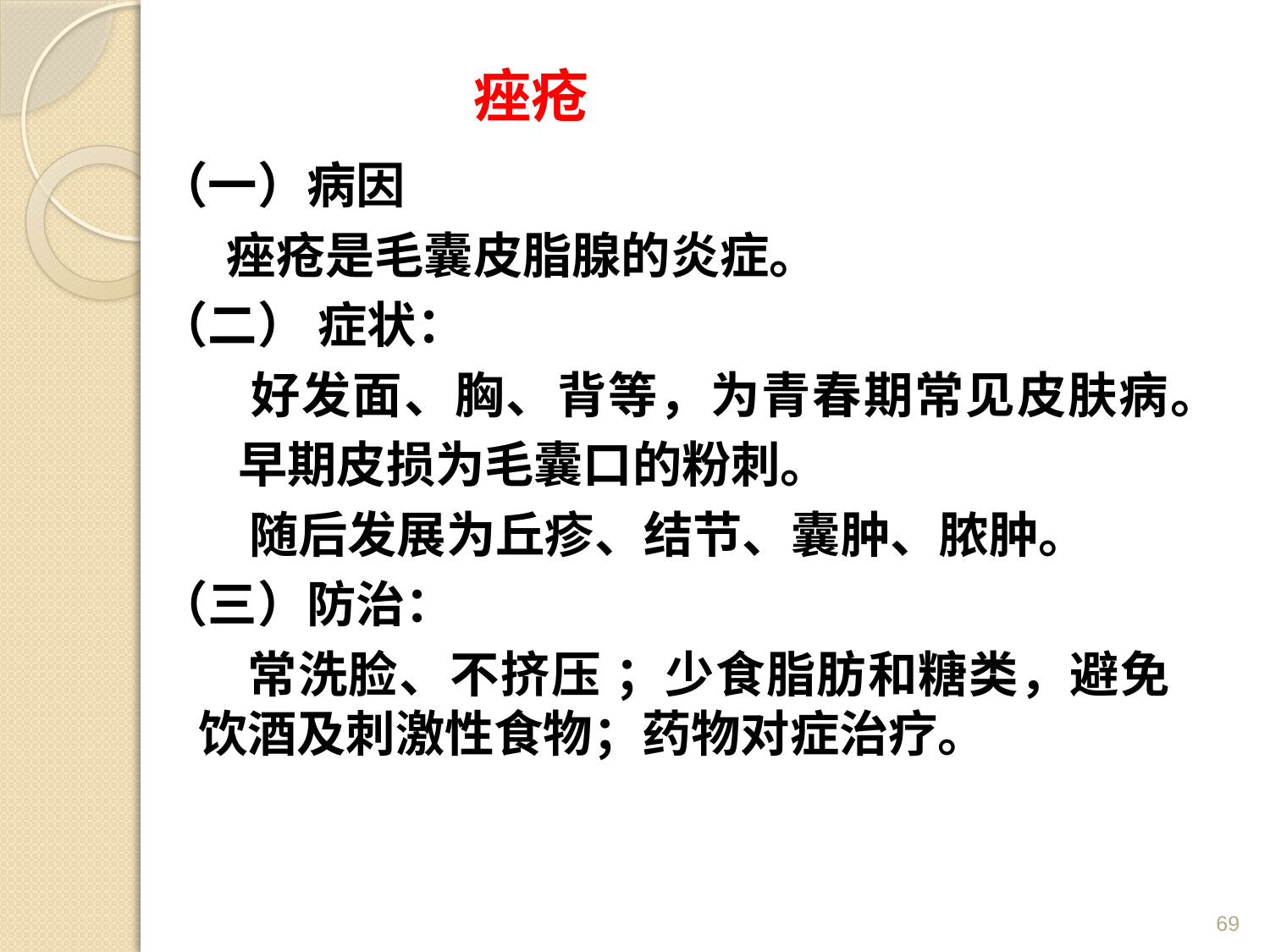

# 痤疮
（一）病因
     痤疮是毛囊皮脂腺的炎症。
（二） 症状：
      好发面、胸、背等，为青春期常见皮肤病。
      早期皮损为毛囊口的粉刺。
       随后发展为丘疹、结节、囊肿、脓肿。
（三）防治：
      常洗脸、不挤压 ；少食脂肪和糖类，避免饮酒及刺激性食物；药物对症治疗。

69